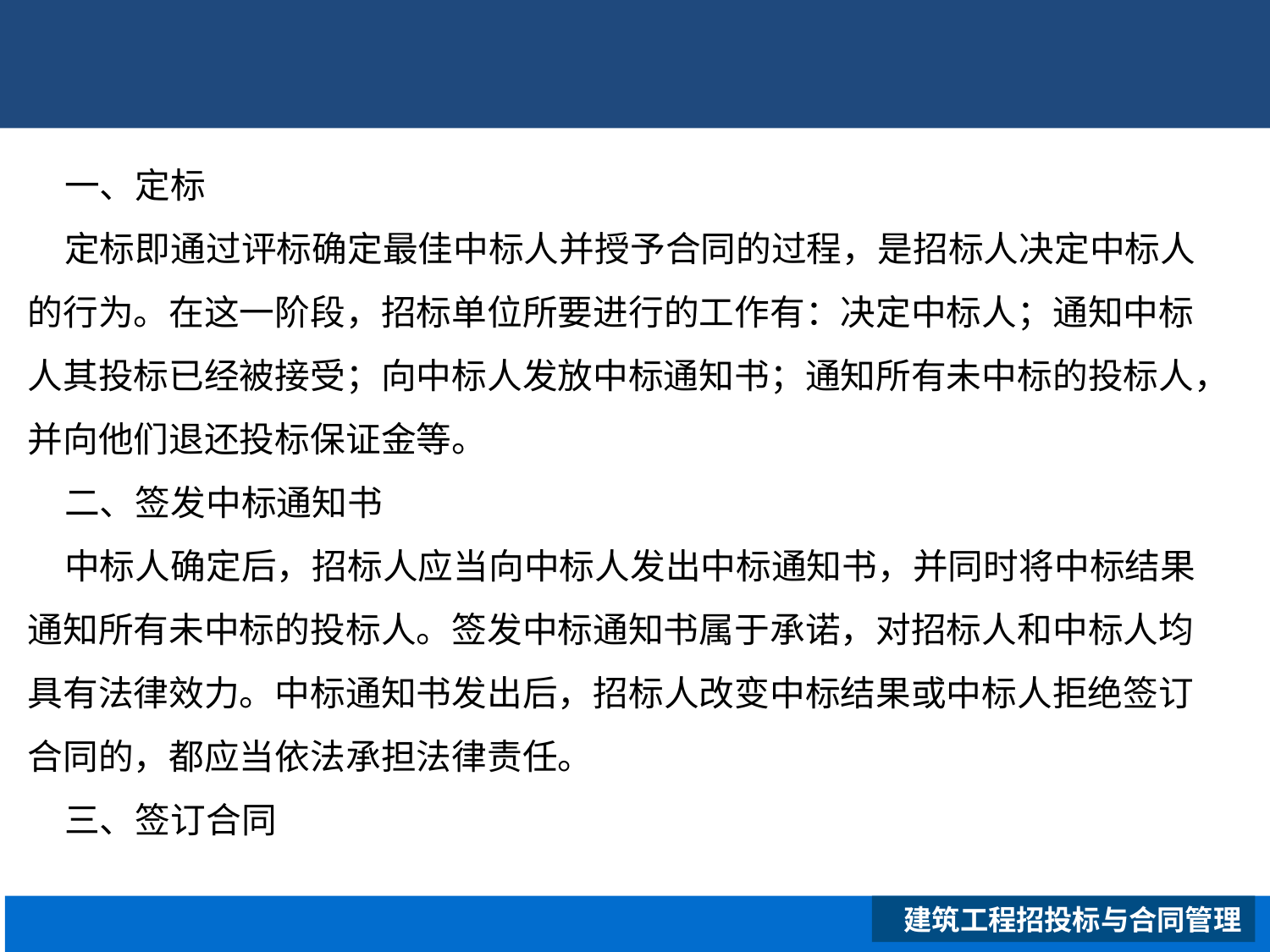

一、定标
定标即通过评标确定最佳中标人并授予合同的过程，是招标人决定中标人的行为。在这一阶段，招标单位所要进行的工作有：决定中标人；通知中标人其投标已经被接受；向中标人发放中标通知书；通知所有未中标的投标人，并向他们退还投标保证金等。
二、签发中标通知书
中标人确定后，招标人应当向中标人发出中标通知书，并同时将中标结果通知所有未中标的投标人。签发中标通知书属于承诺，对招标人和中标人均具有法律效力。中标通知书发出后，招标人改变中标结果或中标人拒绝签订合同的，都应当依法承担法律责任。
三、签订合同

  建筑工程招投标与合同管理
XXXXXXXXXXXXXXXXXX